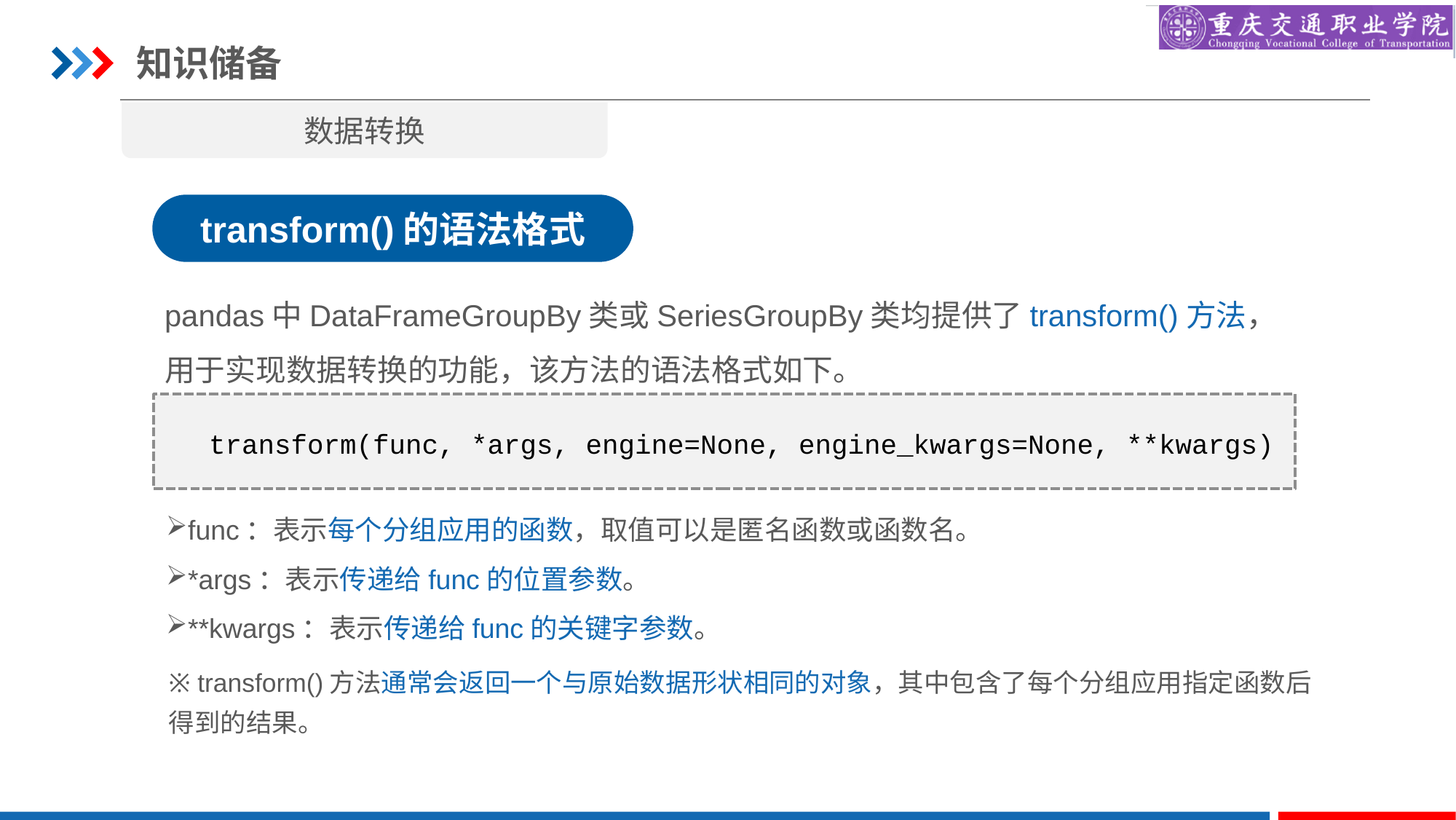

知识储备

数据转换
transform()的语法格式
pandas中DataFrameGroupBy类或SeriesGroupBy类均提供了transform()方法，用于实现数据转换的功能，该方法的语法格式如下。

transform(func, *args, engine=None, engine_kwargs=None, **kwargs)
func：表示每个分组应用的函数，取值可以是匿名函数或函数名。
*args：表示传递给func的位置参数。
**kwargs：表示传递给func的关键字参数。
※ transform()方法通常会返回一个与原始数据形状相同的对象，其中包含了每个分组应用指定函数后得到的结果。